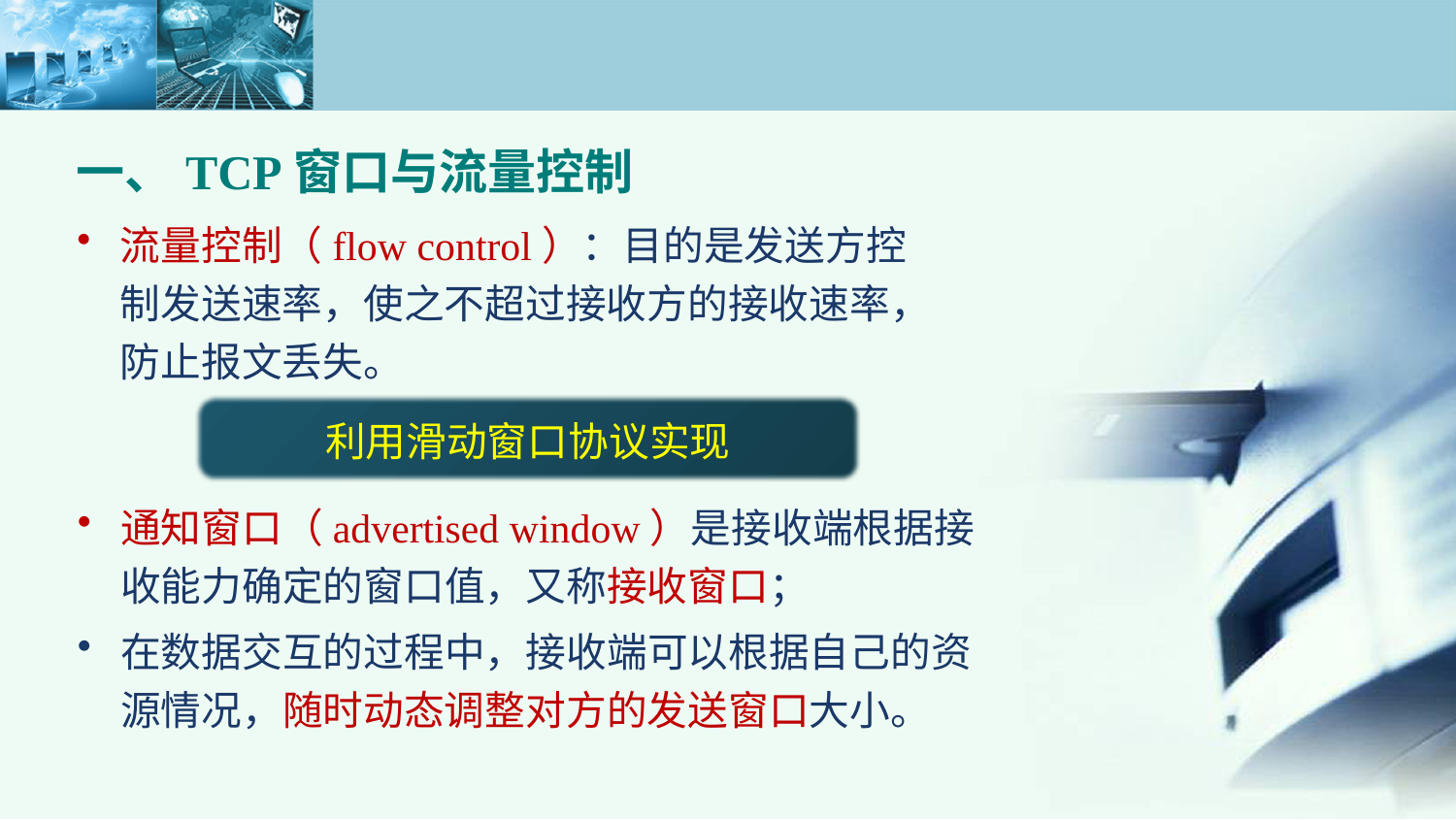

一、TCP窗口与流量控制
流量控制（flow control）：目的是发送方控制发送速率，使之不超过接收方的接收速率，防止报文丢失。
利用滑动窗口协议实现
通知窗口（advertised window）是接收端根据接收能力确定的窗口值，又称接收窗口；
在数据交互的过程中，接收端可以根据自己的资源情况，随时动态调整对方的发送窗口大小。